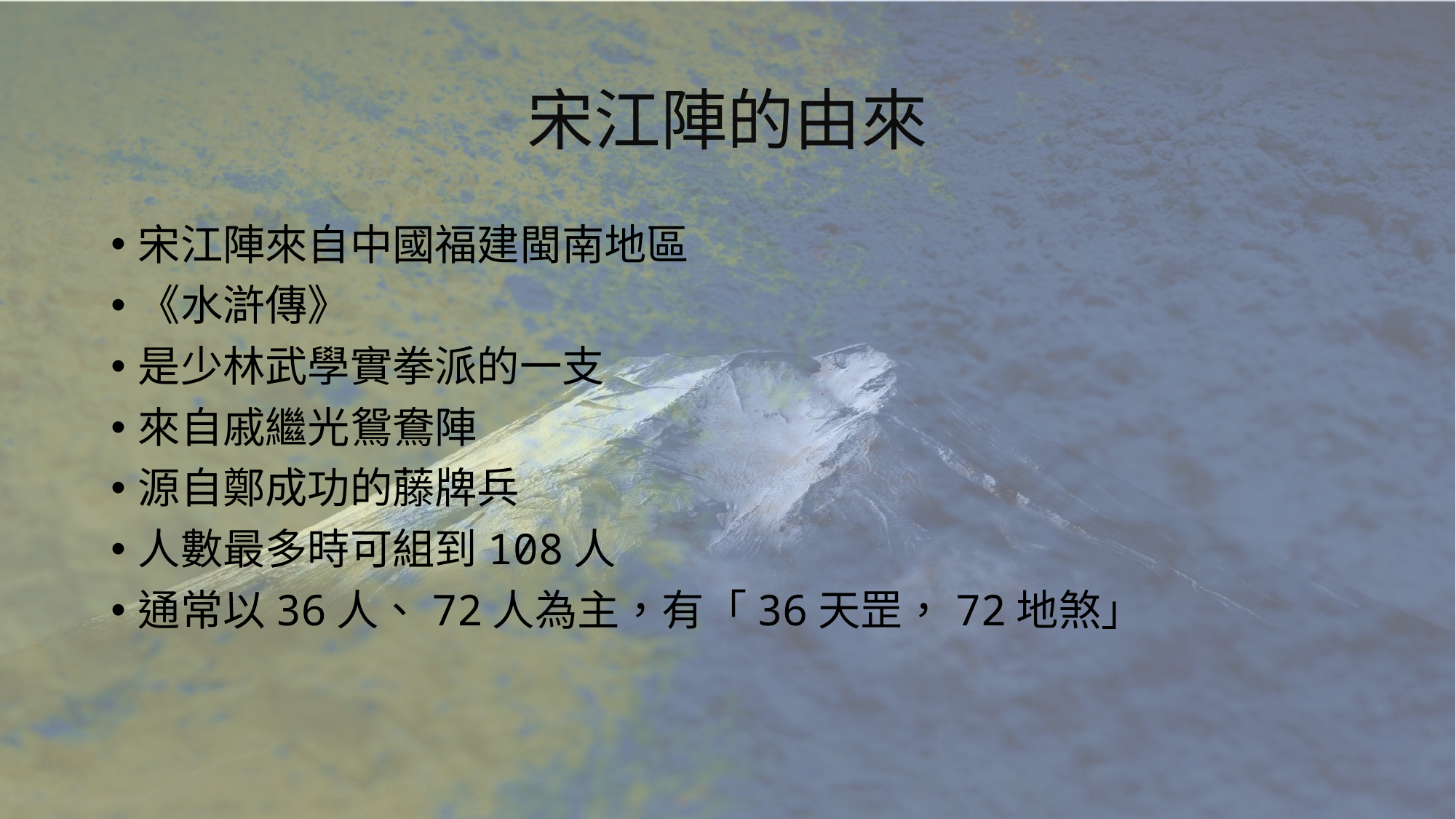

# 宋江陣的由來
宋江陣來自中國福建閩南地區
《水滸傳》
是少林武學實拳派的一支
來自戚繼光鴛鴦陣
源自鄭成功的藤牌兵
人數最多時可組到108人
通常以36人、72人為主，有「36天罡，72地煞」